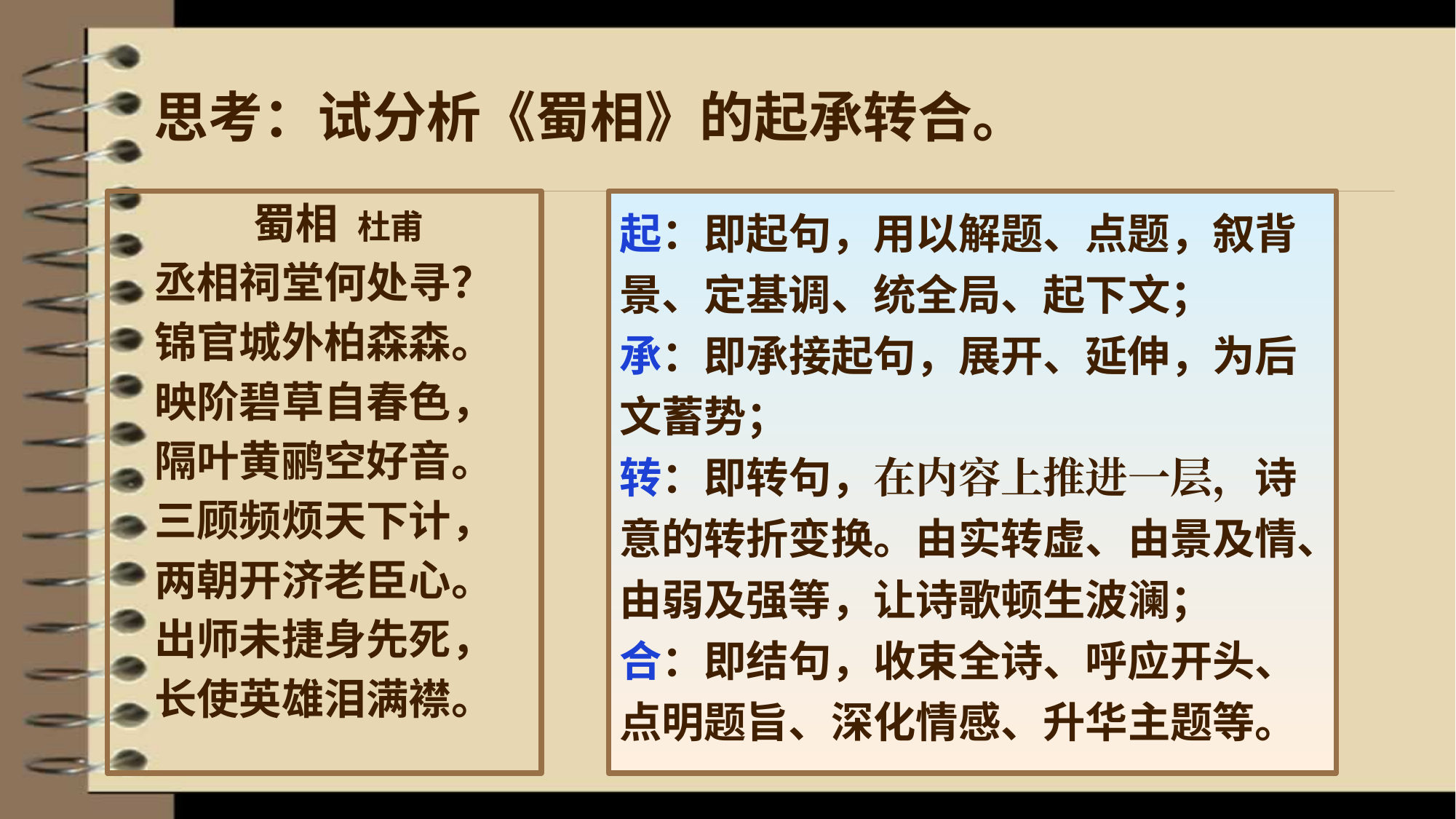

# 思考：试分析《蜀相》的起承转合。
起：即起句，用以解题、点题，叙背景、定基调、统全局、起下文；
承：即承接起句，展开、延伸，为后文蓄势；
转：即转句，在内容上推进一层，诗意的转折变换。由实转虚、由景及情、由弱及强等，让诗歌顿生波澜；
合：即结句，收束全诗、呼应开头、点明题旨、深化情感、升华主题等。
   蜀相  杜甫
丞相祠堂何处寻？
锦官城外柏森森。
映阶碧草自春色，
隔叶黄鹂空好音。
三顾频烦天下计，
两朝开济老臣心。
出师未捷身先死，
长使英雄泪满襟。